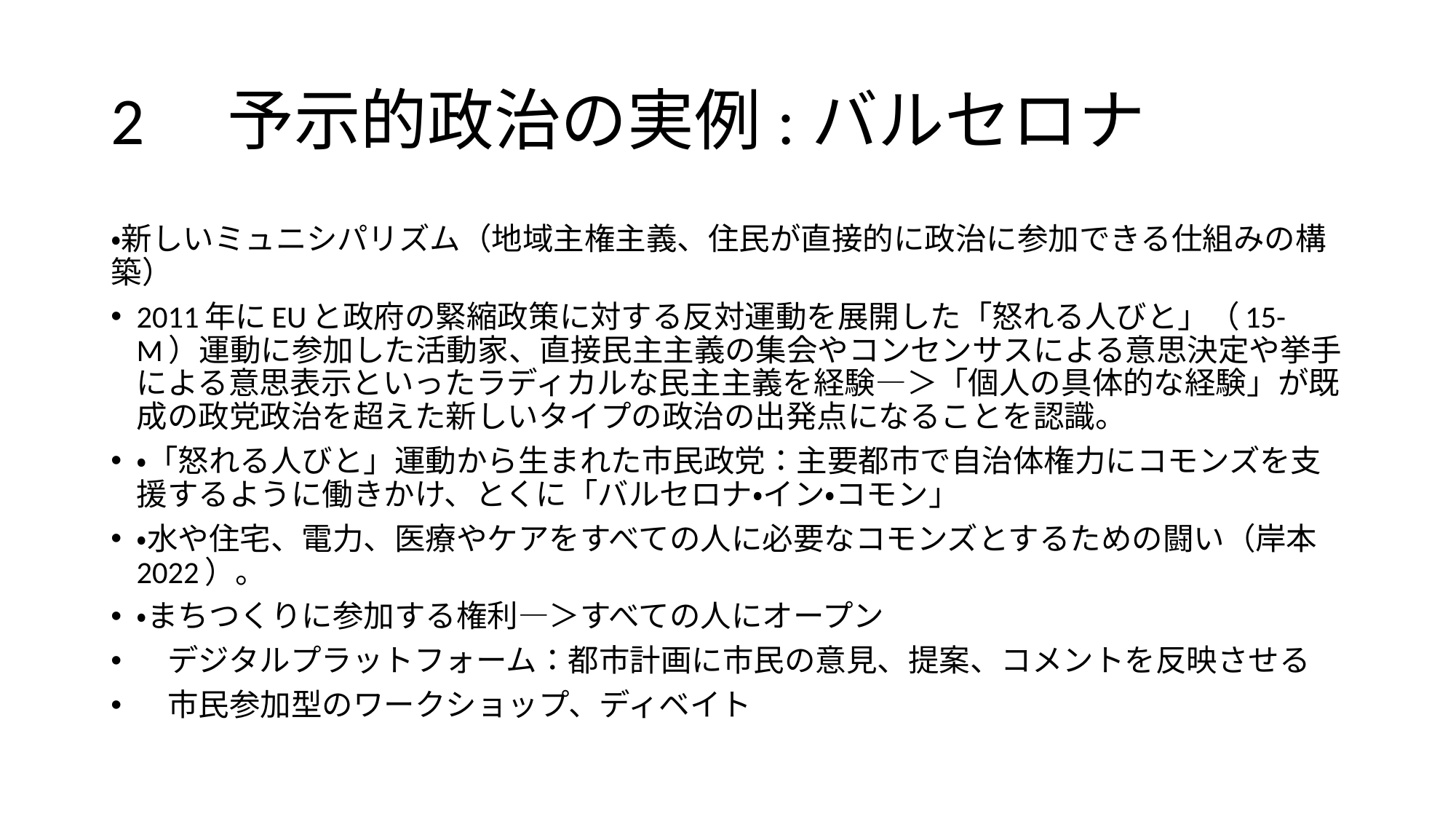

# 2　予示的政治の実例:バルセロナ
・新しいミュニシパリズム（地域主権主義、住民が直接的に政治に参加できる仕組みの構築）
2011年にEUと政府の緊縮政策に対する反対運動を展開した「怒れる人びと」（15-M）運動に参加した活動家、直接民主主義の集会やコンセンサスによる意思決定や挙手による意思表示といったラディカルな民主主義を経験―＞「個人の具体的な経験」が既成の政党政治を超えた新しいタイプの政治の出発点になることを認識。
・「怒れる人びと」運動から生まれた市民政党：主要都市で自治体権力にコモンズを支援するように働きかけ、とくに「バルセロナ・イン・コモン」
・水や住宅、電力、医療やケアをすべての人に必要なコモンズとするための闘い（岸本2022）。
・まちつくりに参加する権利―＞すべての人にオープン
　デジタルプラットフォーム：都市計画に市民の意見、提案、コメントを反映させる
　市民参加型のワークショップ、ディベイト